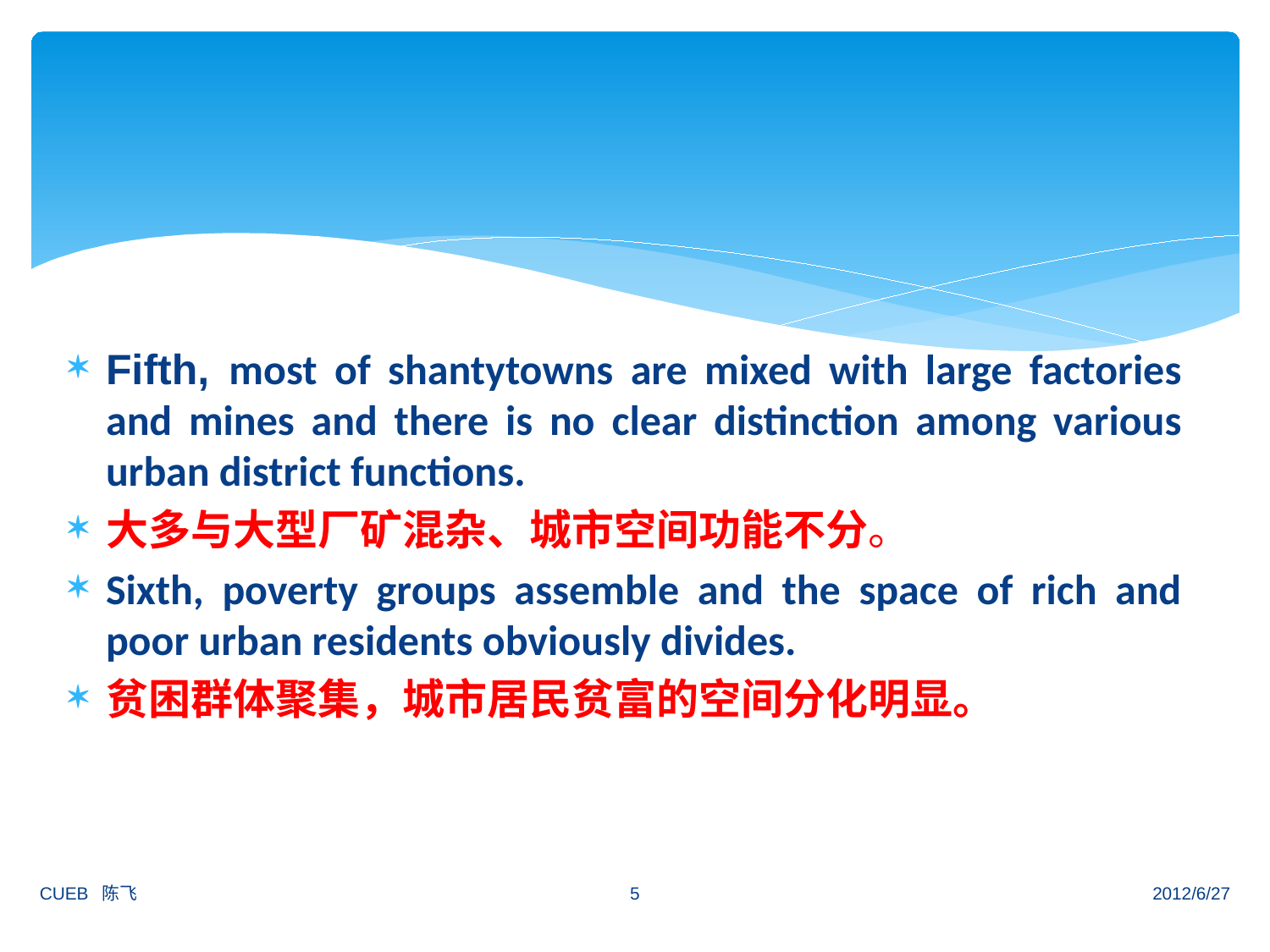

#
Fifth, most of shantytowns are mixed with large factories and mines and there is no clear distinction among various urban district functions.
大多与大型厂矿混杂、城市空间功能不分。
Sixth, poverty groups assemble and the space of rich and poor urban residents obviously divides.
贫困群体聚集，城市居民贫富的空间分化明显。

5
CUEB  陈飞
2012/6/27